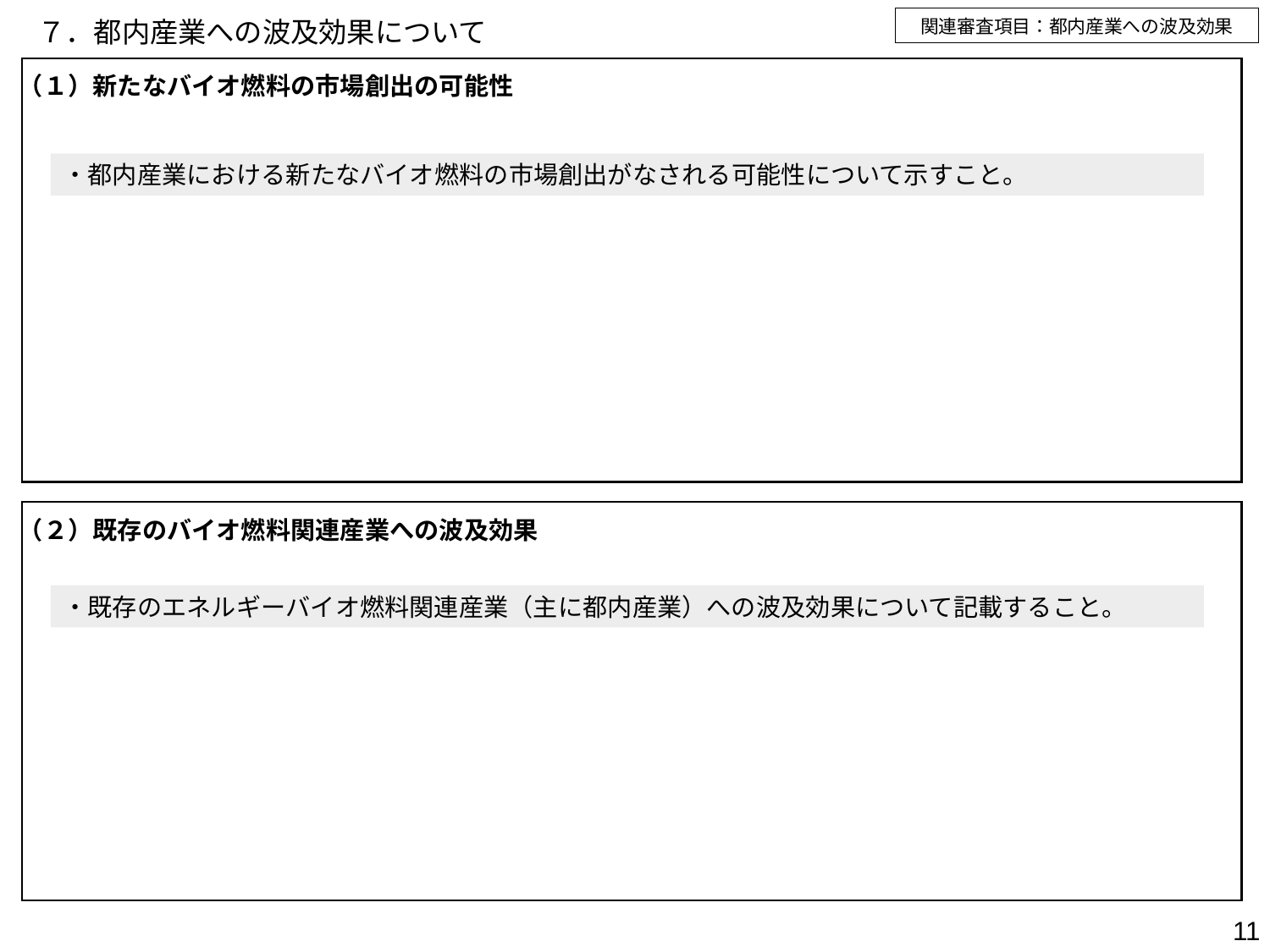

関連審査項目：都内産業への波及効果
# ７．都内産業への波及効果について

（１）新たなバイオ燃料の市場創出の可能性
・都内産業における新たなバイオ燃料の市場創出がなされる可能性について示すこと。

（２）既存のバイオ燃料関連産業への波及効果
・既存のエネルギーバイオ燃料関連産業（主に都内産業）への波及効果について記載すること。
11